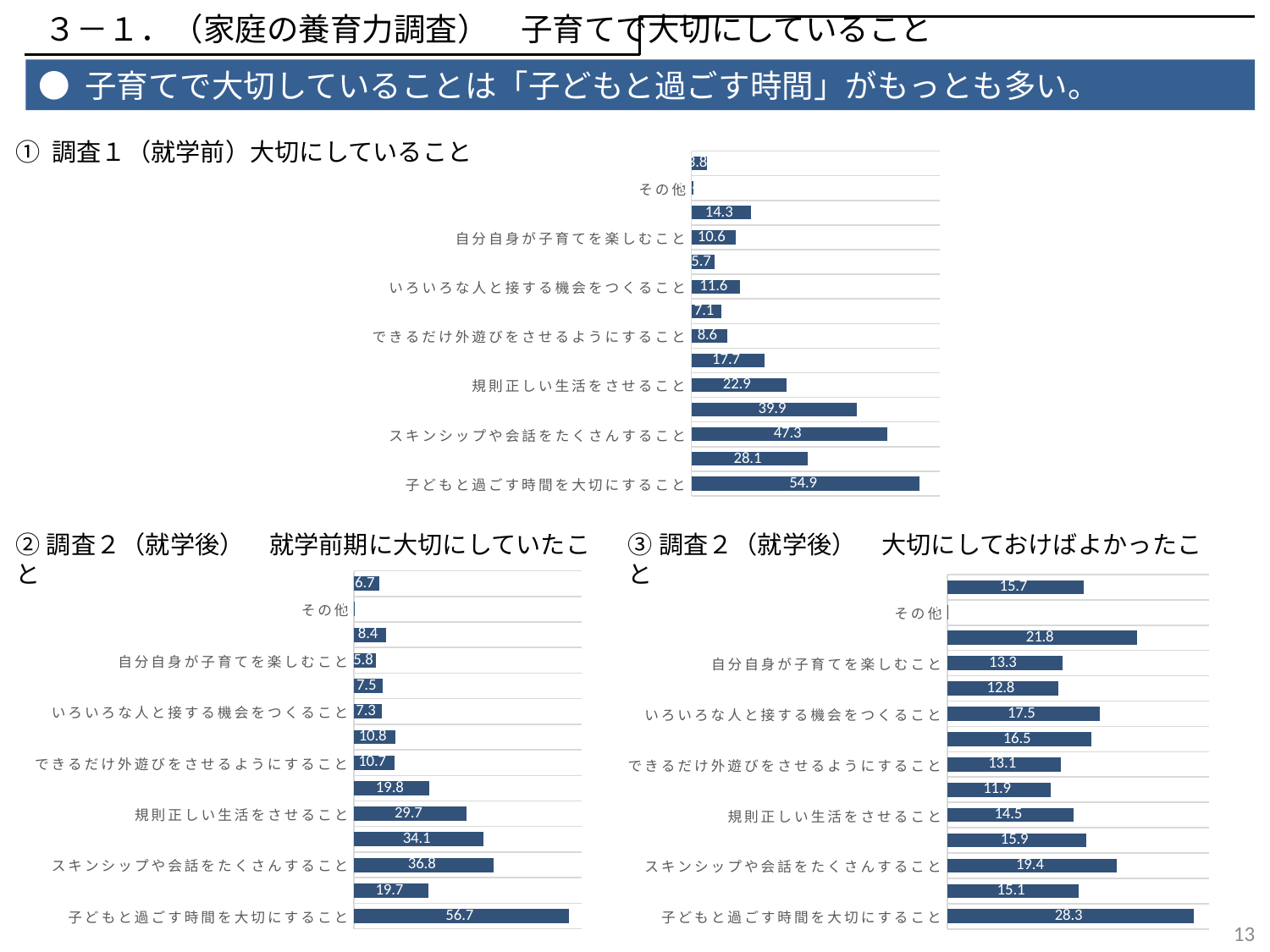

３－１．（家庭の養育力調査）　子育てで大切にしていること

● 子育てで大切していることは「子どもと過ごす時間」がもっとも多い。
① 調査１（就学前）大切にしていること

[unsupported chart]

②調査２（就学後）　就学前期に大切にしていたこと
③調査２（就学後）　大切にしておけばよかったこと

[unsupported chart]

[unsupported chart]

13